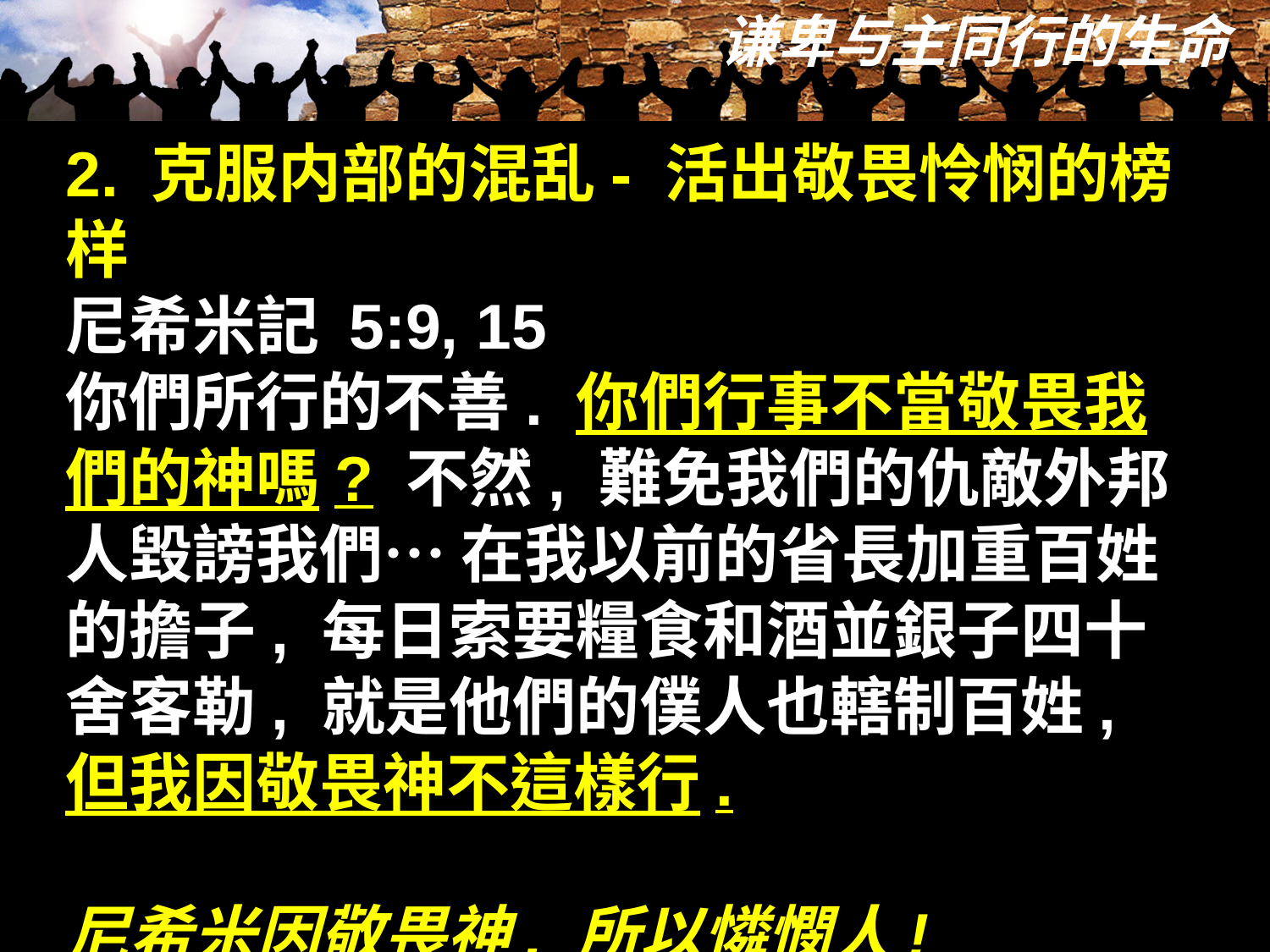

2. 克服内部的混乱- 活出敬畏怜悯的榜样
尼希米記 5:9, 15
你們所行的不善. 你們行事不當敬畏我們的神嗎? 不然, 難免我們的仇敵外邦人毀謗我們… 在我以前的省長加重百姓的擔子, 每日索要糧食和酒並銀子四十舍客勒, 就是他們的僕人也轄制百姓, 但我因敬畏神不這樣行.

尼希米因敬畏神, 所以憐憫人!